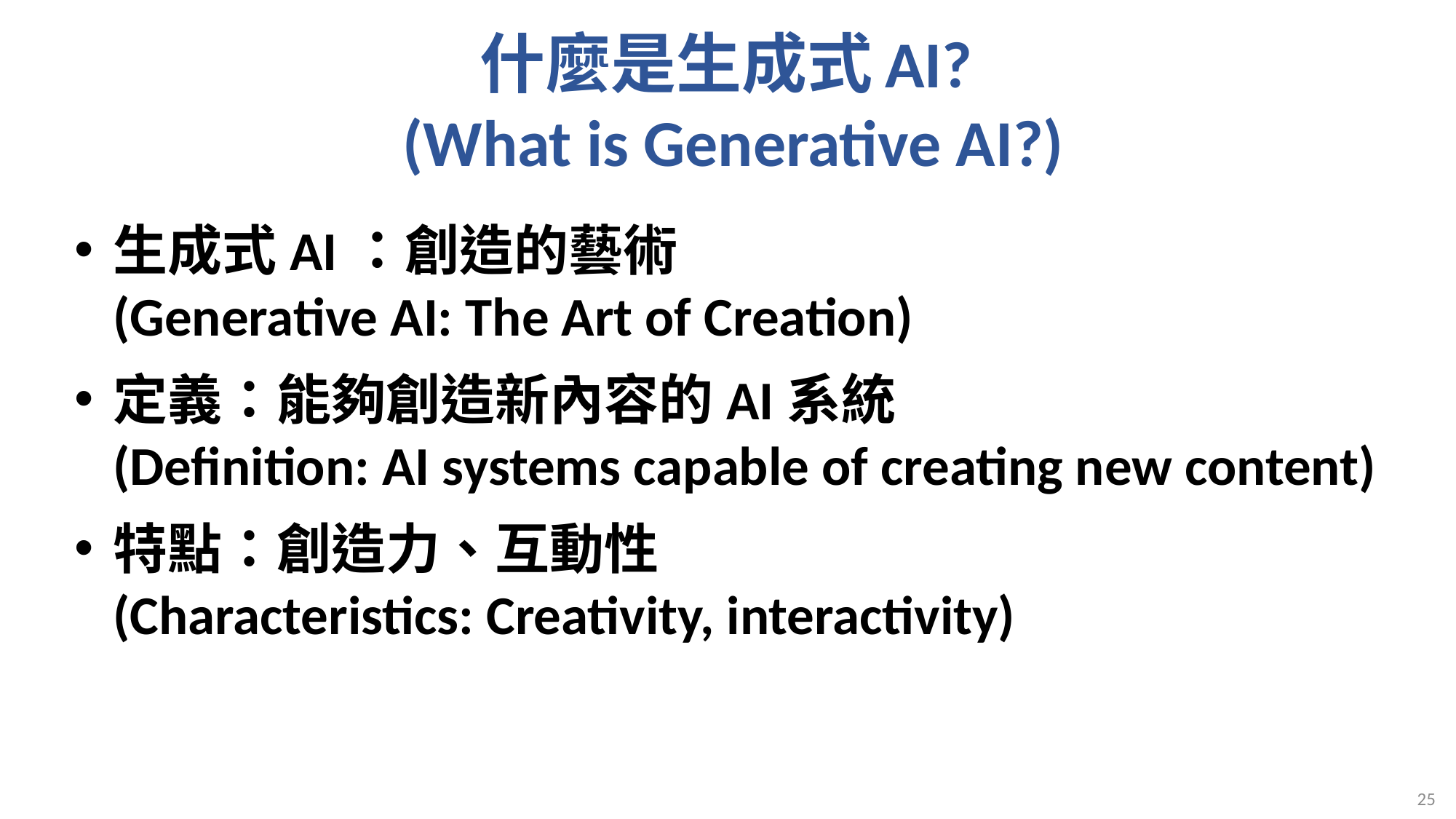

# 什麼是生成式AI? (What is Generative AI?)
生成式AI：創造的藝術
(Generative AI: The Art of Creation)
定義：能夠創造新內容的AI系統
(Definition: AI systems capable of creating new content)
特點：創造力、互動性
(Characteristics: Creativity, interactivity)
25